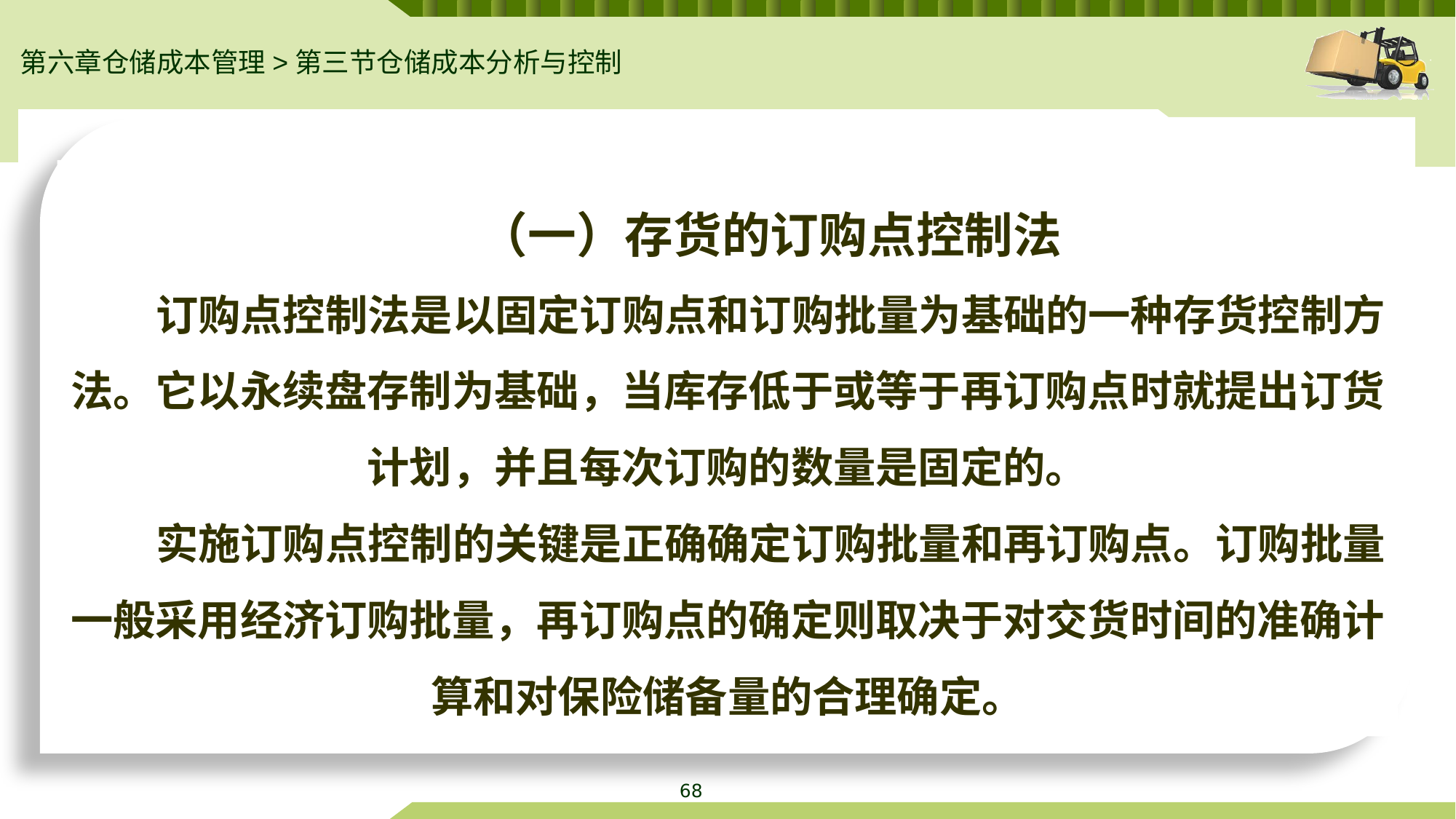

第六章仓储成本管理>第三节仓储成本分析与控制
（一）存货的订购点控制法
订购点控制法是以固定订购点和订购批量为基础的一种存货控制方法。它以永续盘存制为基础，当库存低于或等于再订购点时就提出订货计划，并且每次订购的数量是固定的。
实施订购点控制的关键是正确确定订购批量和再订购点。订购批量一般采用经济订购批量，再订购点的确定则取决于对交货时间的准确计算和对保险储备量的合理确定。